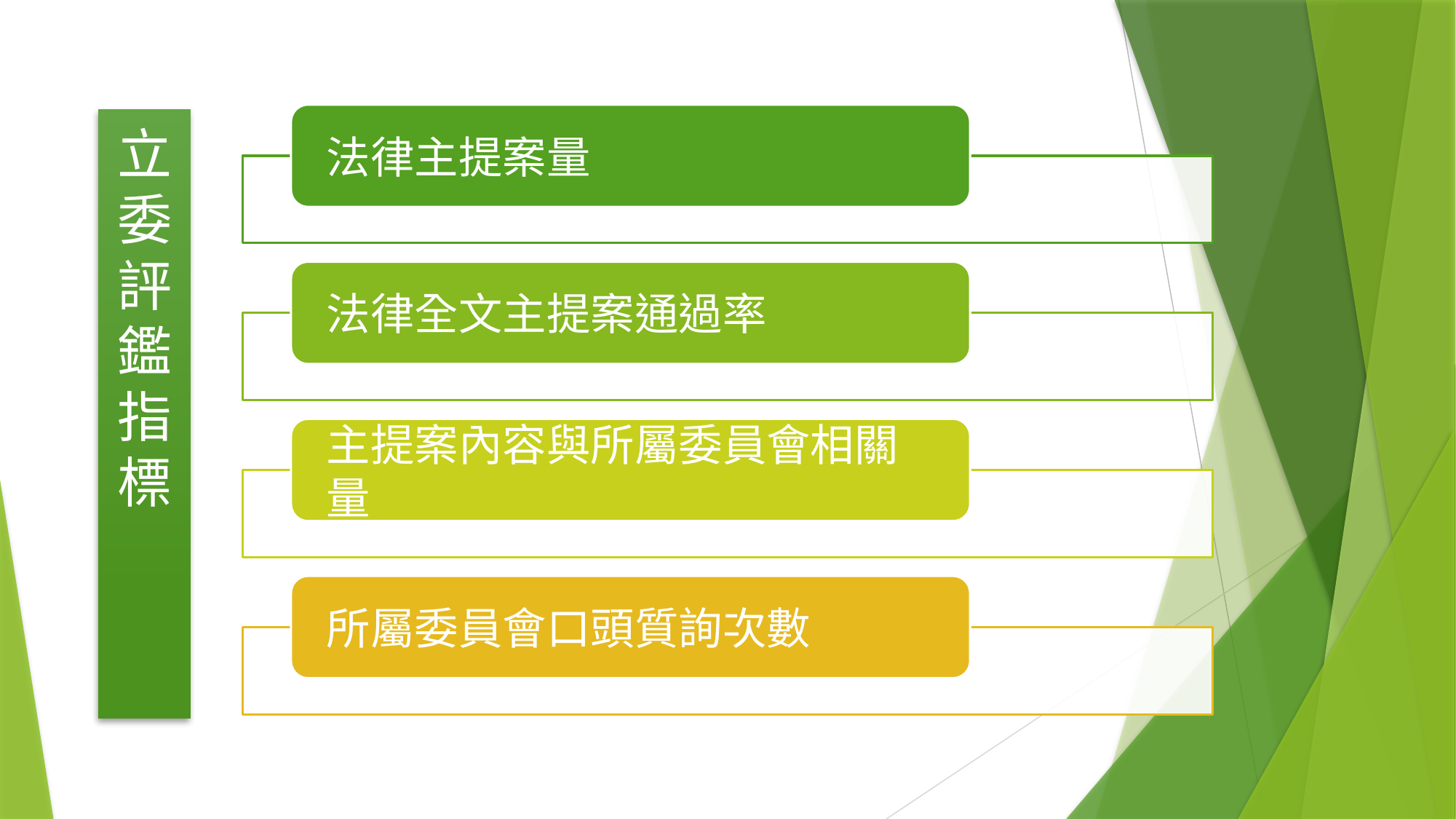

法律主提案量
法律全文主提案通過率
主提案內容與所屬委員會相關量
所屬委員會口頭質詢次數
# 立委評鑑指標